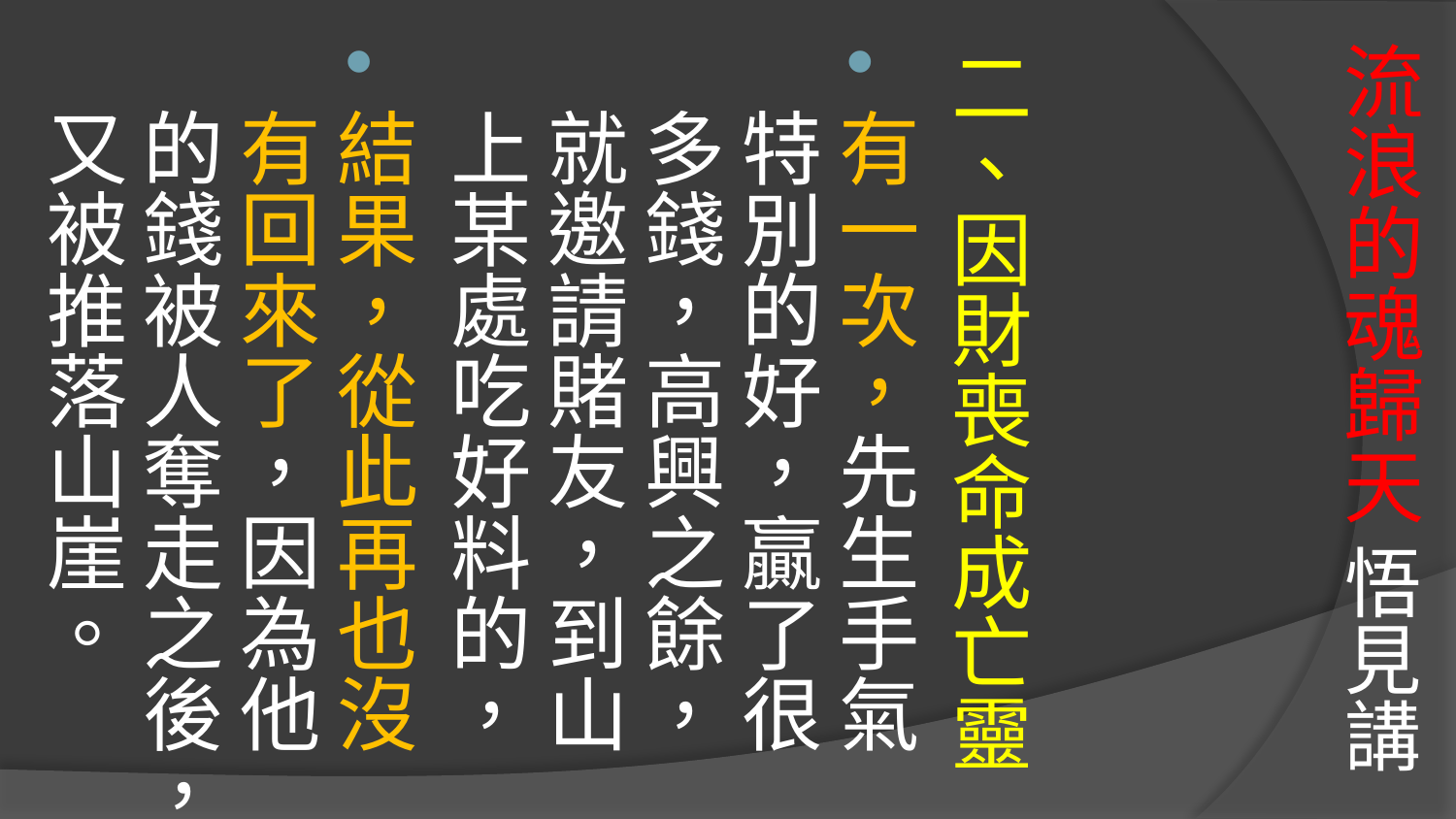

# 流浪的魂歸天 悟見講
二、因財喪命成亡靈
有一次，先生手氣特別的好，贏了很多錢，高興之餘，就邀請賭友，到山上某處吃好料的，
結果，從此再也沒有回來了，因為他的錢被人奪走之後，又被推落山崖。